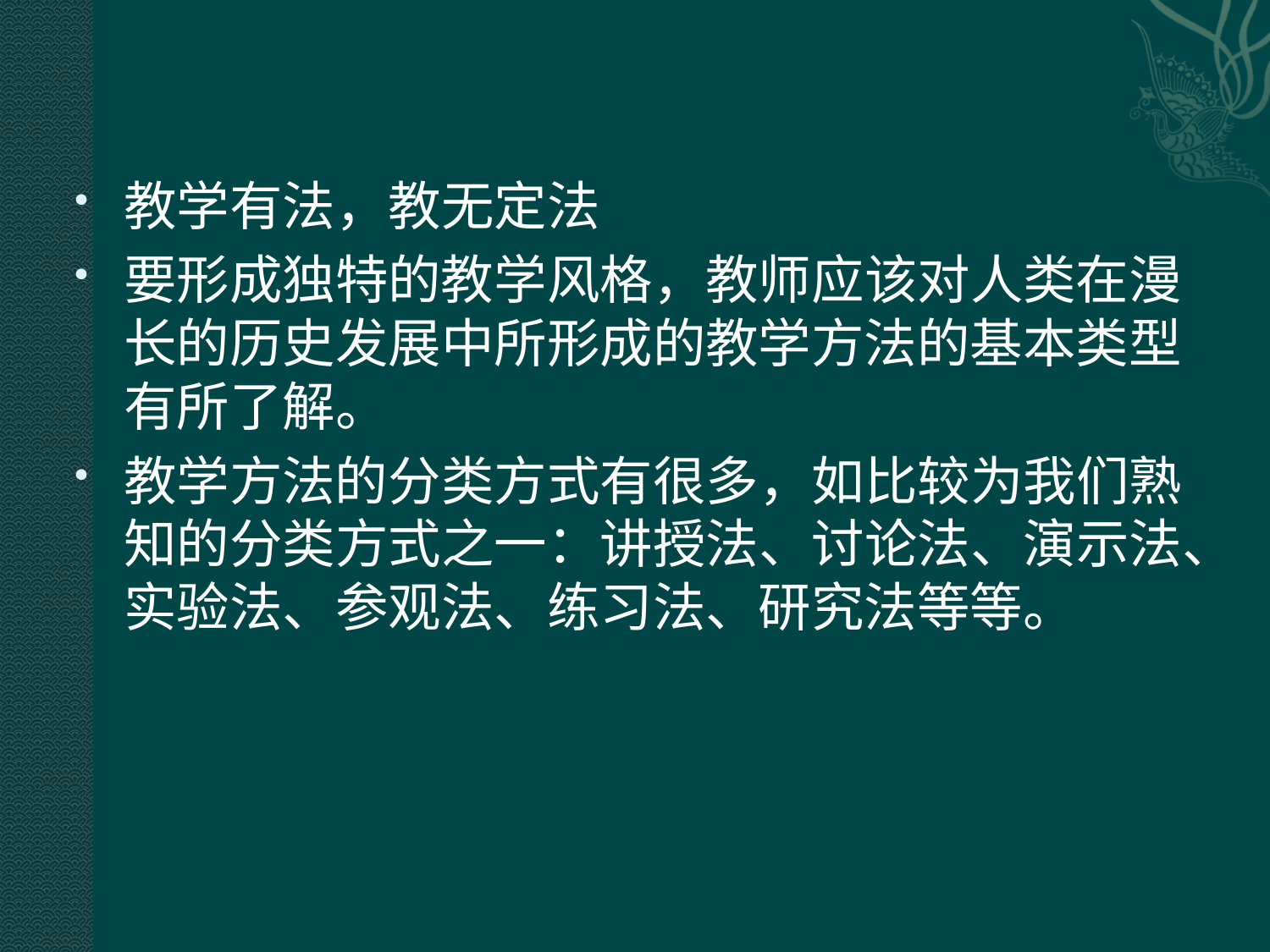

#
教学有法，教无定法
要形成独特的教学风格，教师应该对人类在漫长的历史发展中所形成的教学方法的基本类型有所了解。
教学方法的分类方式有很多，如比较为我们熟知的分类方式之一：讲授法、讨论法、演示法、实验法、参观法、练习法、研究法等等。